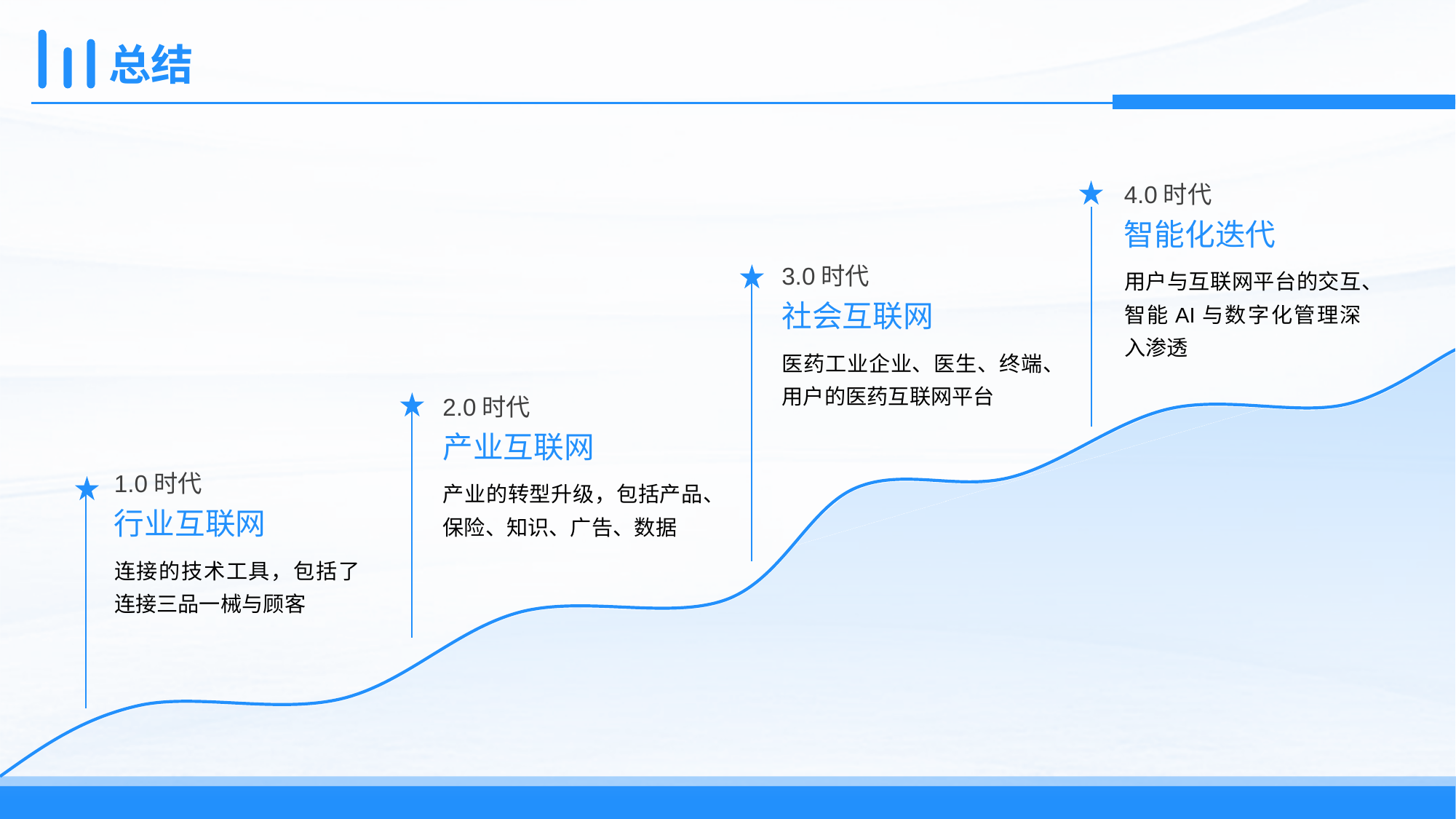

# 总结

4.0时代

智能化迭代
3.0时代
用户与互联网平台的交互、智能AI与数字化管理深入渗透

社会互联网
医药工业企业、医生、终端、用户的医药互联网平台

2.0时代

产业互联网
1.0时代
产业的转型升级，包括产品、保险、知识、广告、数据

行业互联网
连接的技术工具，包括了连接三品一械与顾客